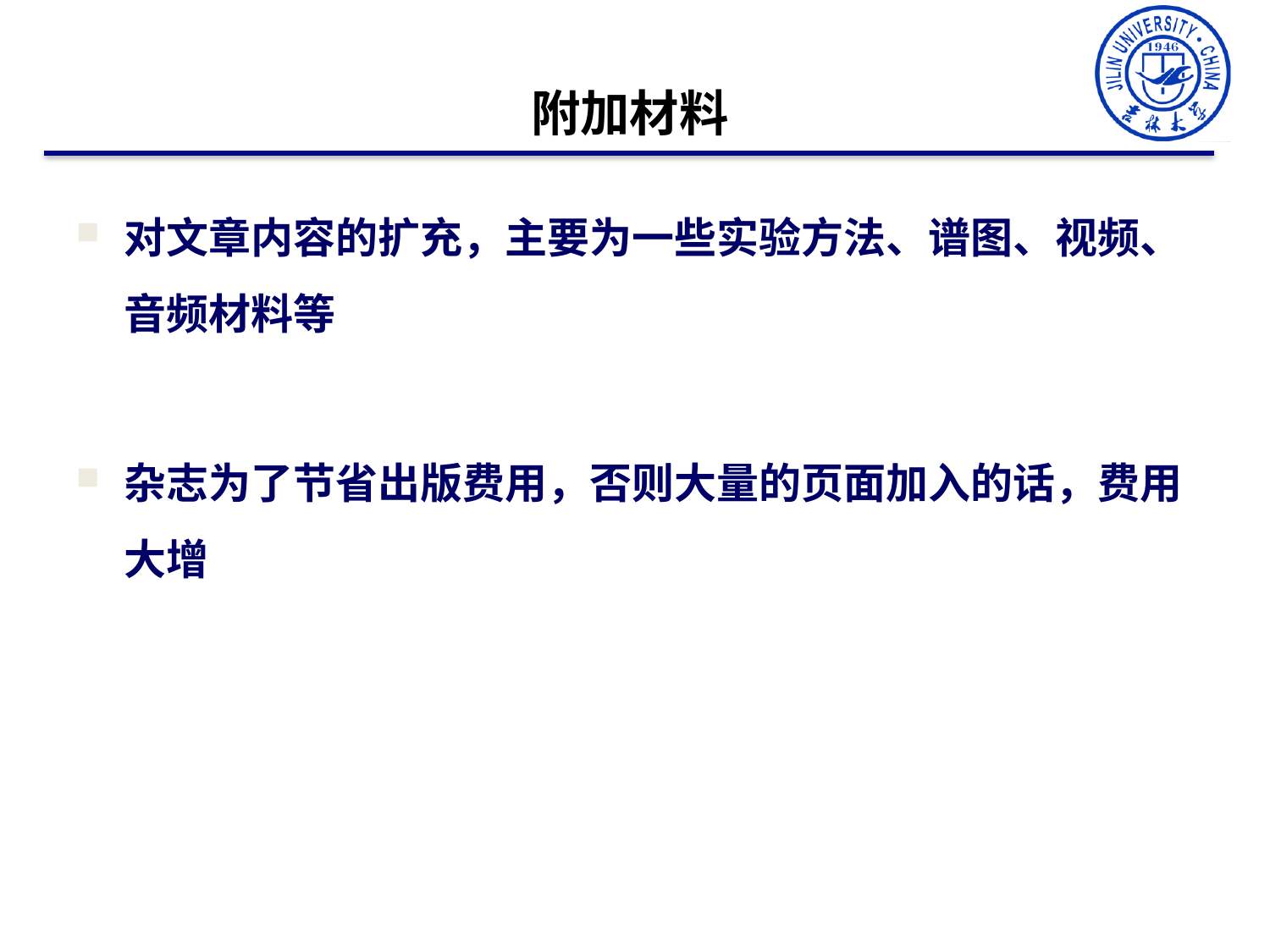

附加材料
对文章内容的扩充，主要为一些实验方法、谱图、视频、音频材料等

杂志为了节省出版费用，否则大量的页面加入的话，费用大增